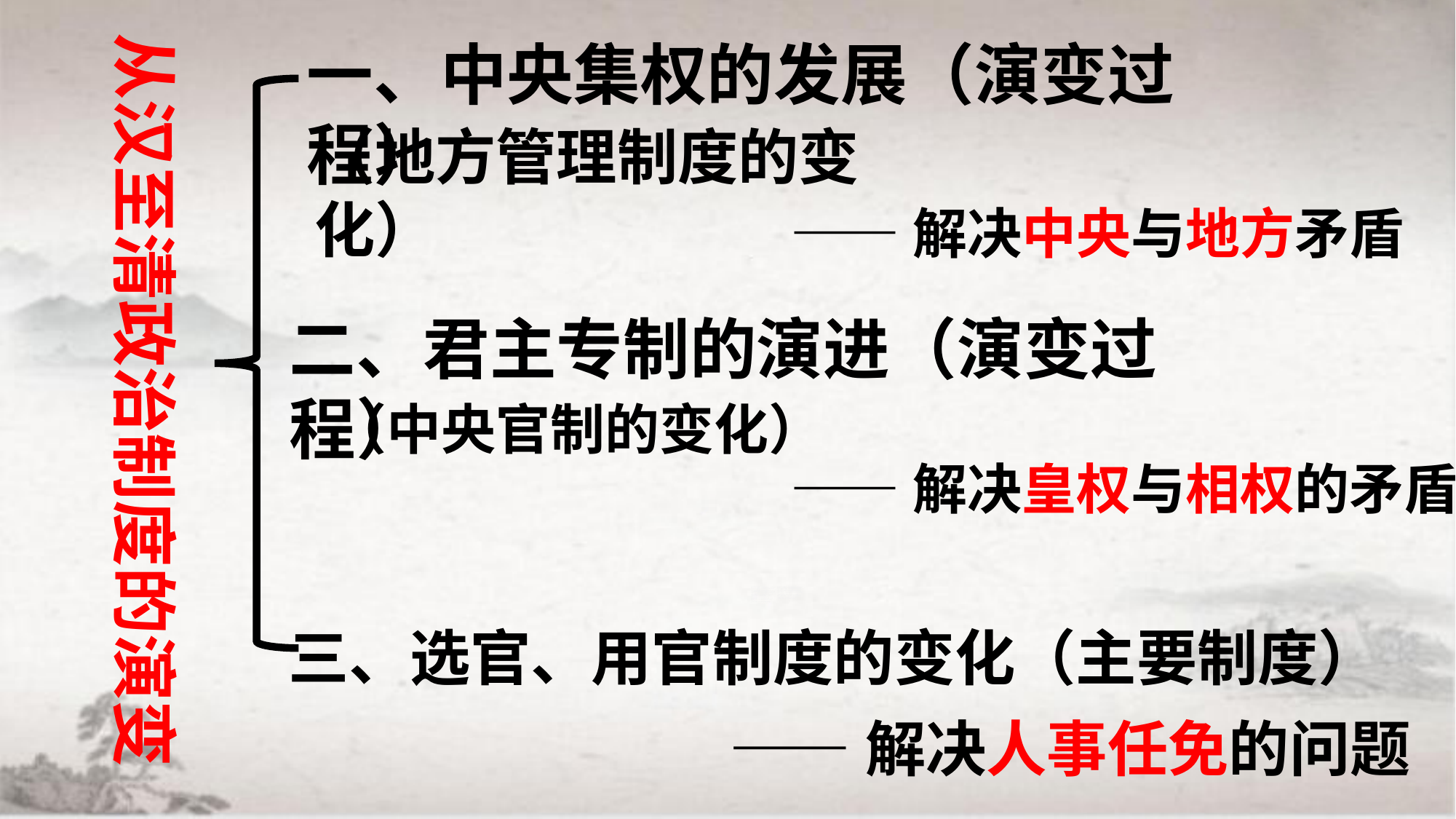

从汉至清政治制度的演变
一、中央集权的发展（演变过程）

（地方管理制度的变化）
——解决中央与地方矛盾
二、君主专制的演进（演变过程）
（中央官制的变化）
——解决皇权与相权的矛盾
三、选官、用官制度的变化（主要制度）
——解决人事任免的问题